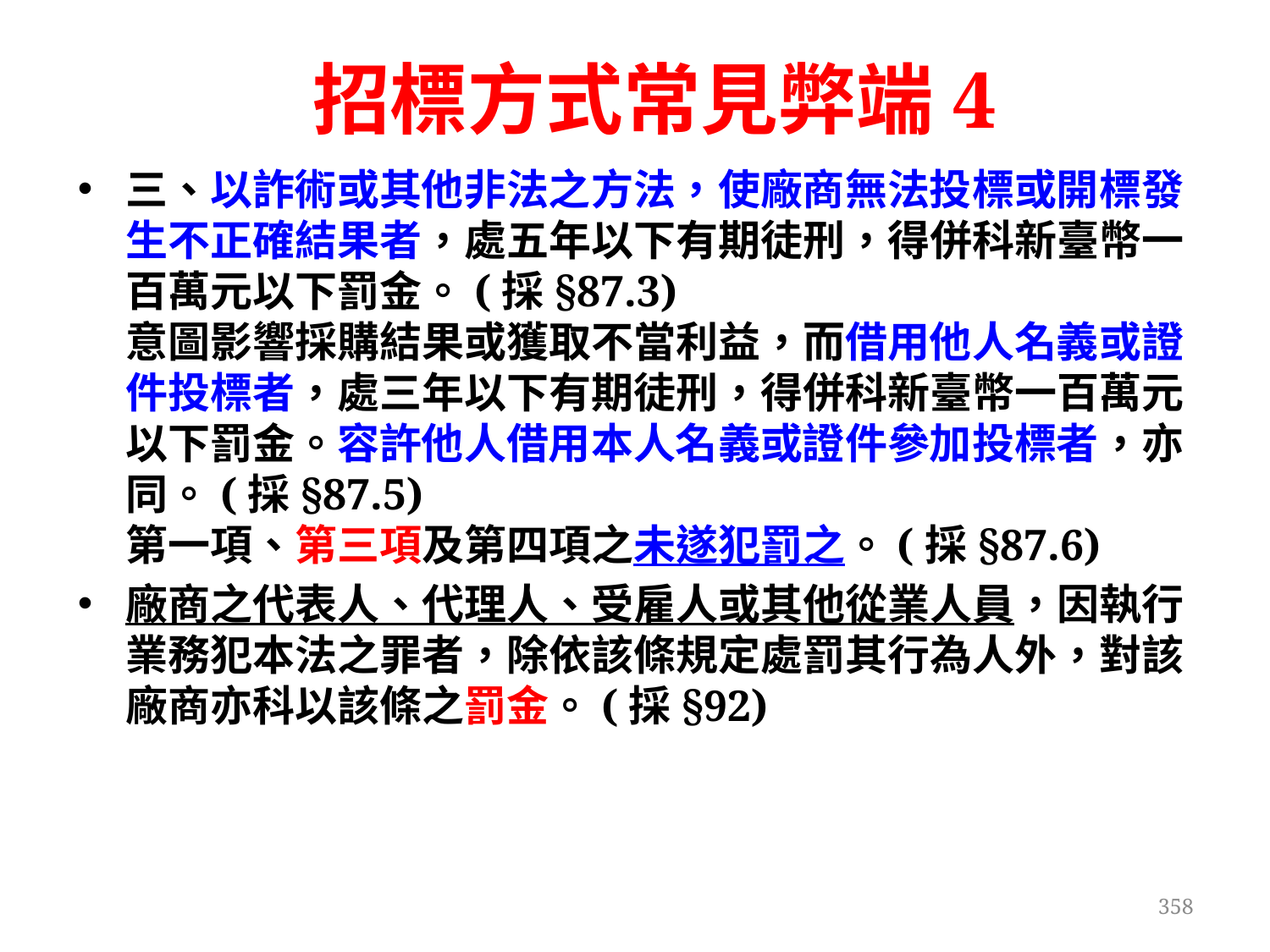

招標方式常見弊端4
三、以詐術或其他非法之方法，使廠商無法投標或開標發生不正確結果者，處五年以下有期徒刑，得併科新臺幣一百萬元以下罰金。(採§87.3)
意圖影響採購結果或獲取不當利益，而借用他人名義或證件投標者，處三年以下有期徒刑，得併科新臺幣一百萬元以下罰金。容許他人借用本人名義或證件參加投標者，亦同。(採§87.5)
第一項、第三項及第四項之未遂犯罰之。(採§87.6)
廠商之代表人、代理人、受雇人或其他從業人員，因執行業務犯本法之罪者，除依該條規定處罰其行為人外，對該廠商亦科以該條之罰金。(採§92)
358